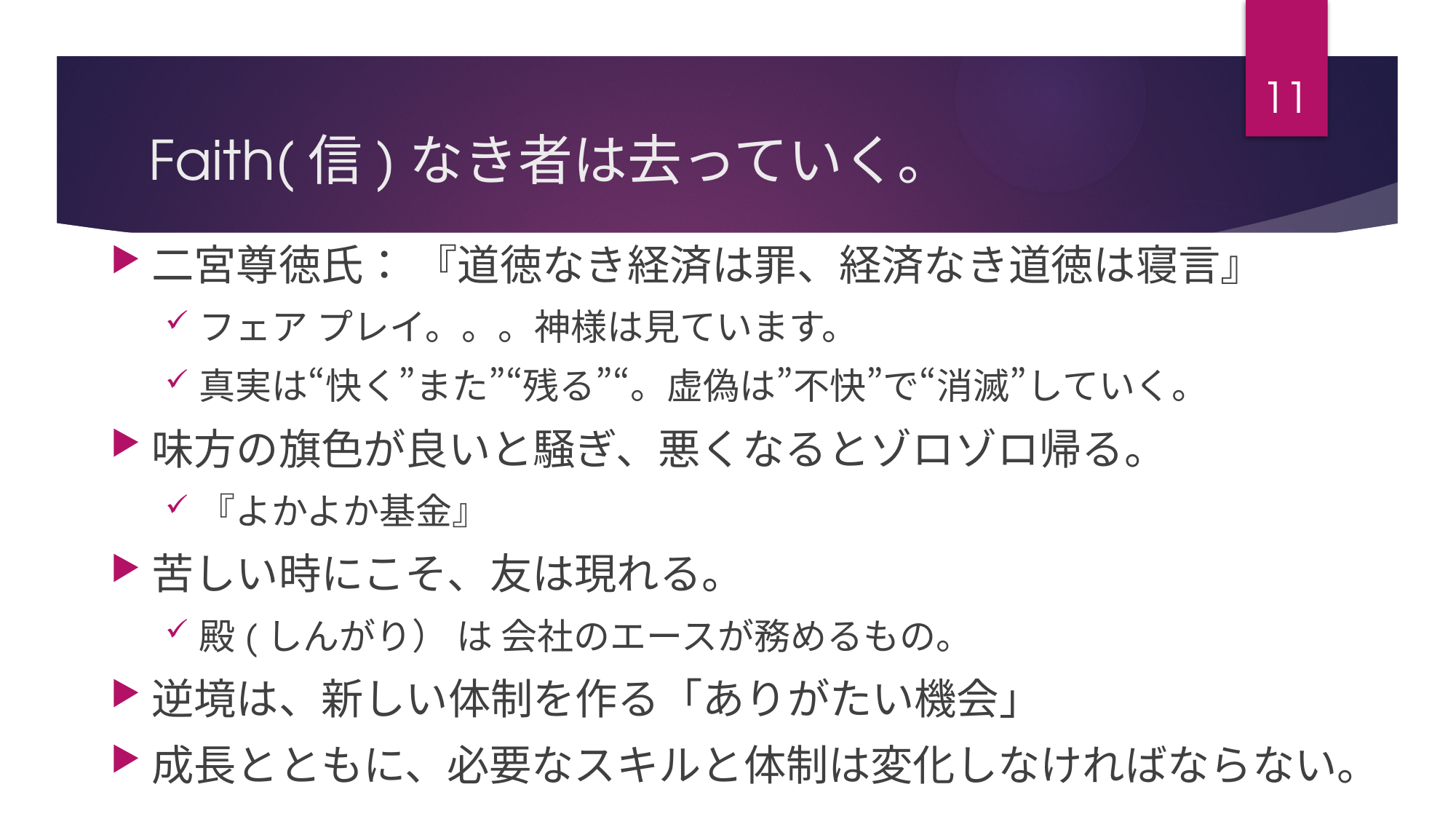

11
# Faith(信)なき者は去っていく。
二宮尊徳氏： 『道徳なき経済は罪、経済なき道徳は寝言』
フェア プレイ。。。神様は見ています。
真実は“快く”また”“残る”“。虚偽は”不快”で“消滅”していく。
味方の旗色が良いと騒ぎ、悪くなるとゾロゾロ帰る。
『よかよか基金』
苦しい時にこそ、友は現れる。
殿(しんがり） は 会社のエースが務めるもの。
逆境は、新しい体制を作る「ありがたい機会」
成長とともに、必要なスキルと体制は変化しなければならない。